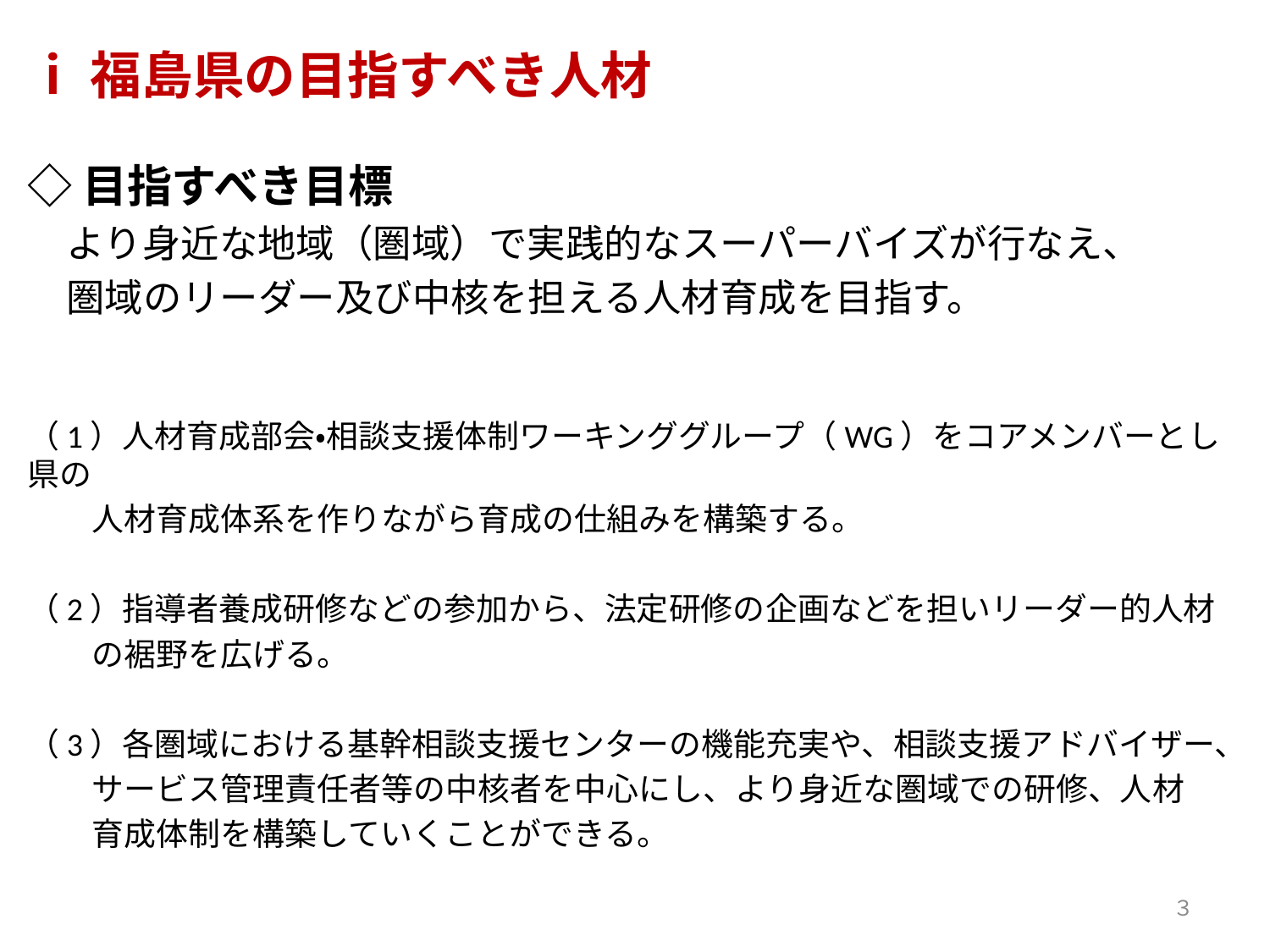

ⅰ福島県の目指すべき人材

◇目指すべき目標
　より身近な地域（圏域）で実践的なスーパーバイズが行なえ、
　圏域のリーダー及び中核を担える人材育成を目指す。

（1）人材育成部会・相談支援体制ワーキンググループ（WG）をコアメンバーとし県の
　　人材育成体系を作りながら育成の仕組みを構築する。

（2）指導者養成研修などの参加から、法定研修の企画などを担いリーダー的人材
　　の裾野を広げる。

（3）各圏域における基幹相談支援センターの機能充実や、相談支援アドバイザー、
　　サービス管理責任者等の中核者を中心にし、より身近な圏域での研修、人材
　　育成体制を構築していくことができる。
３